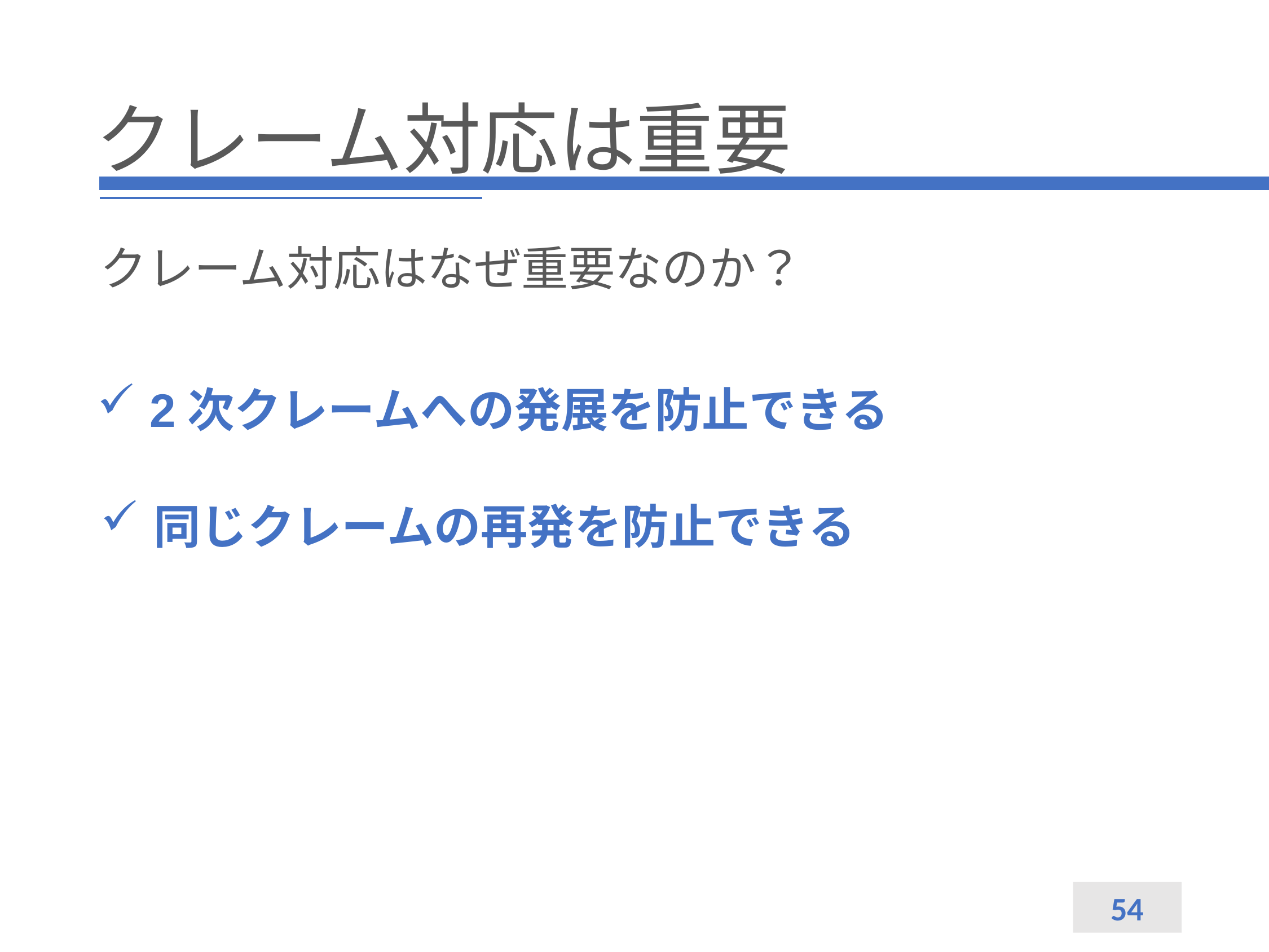

# クレーム対応は重要
クレーム対応はなぜ重要なのか？
2次クレームへの発展を防止できる
同じクレームの再発を防止できる
54